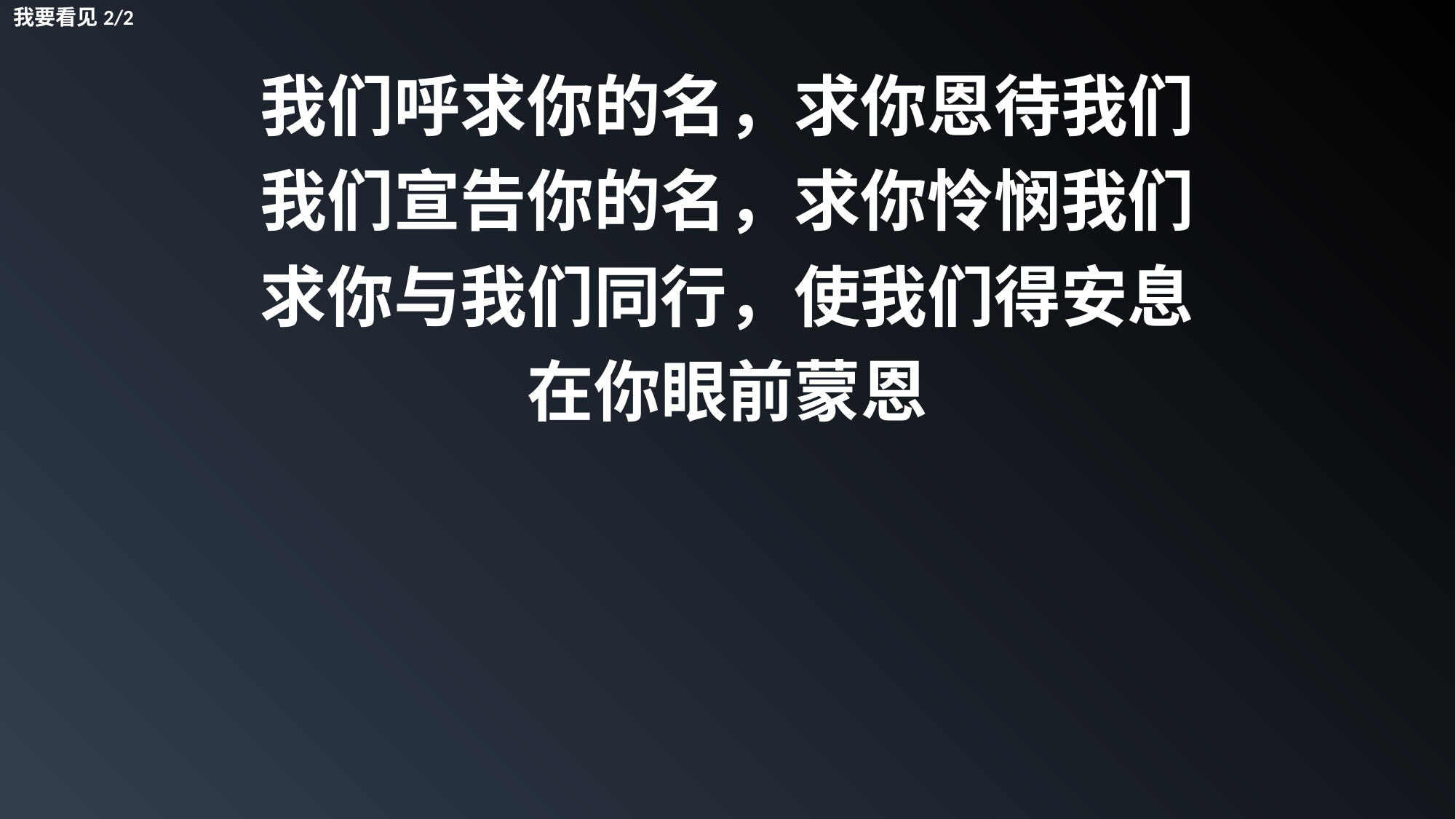

我要看见2/2
我们呼求你的名，求你恩待我们
我们宣告你的名，求你怜悯我们
求你与我们同行，使我们得安息
在你眼前蒙恩